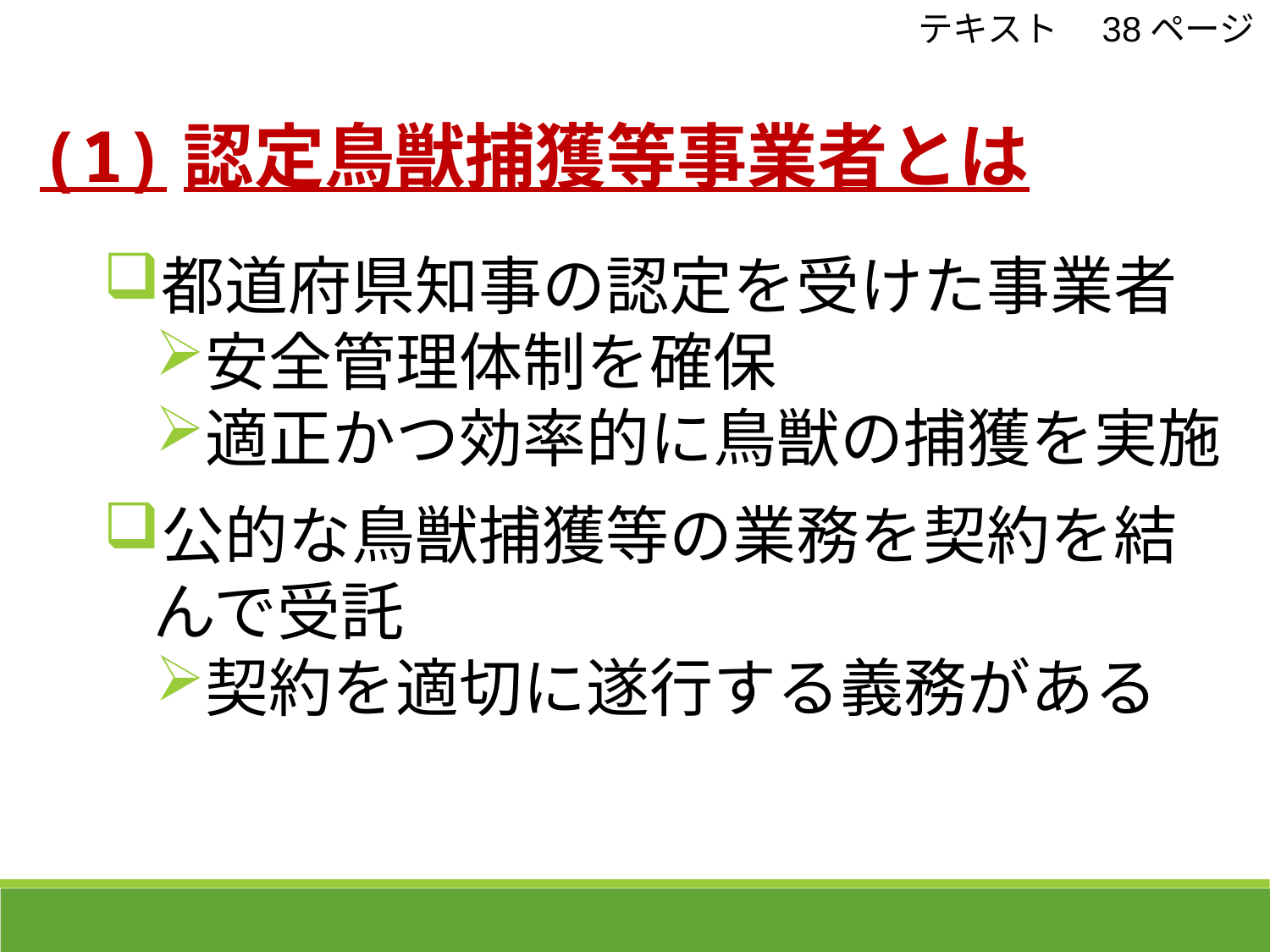

テキスト　38ページ
 (1)認定鳥獣捕獲等事業者とは
都道府県知事の認定を受けた事業者
安全管理体制を確保
適正かつ効率的に鳥獣の捕獲を実施

公的な鳥獣捕獲等の業務を契約を結んで受託
契約を適切に遂行する義務がある